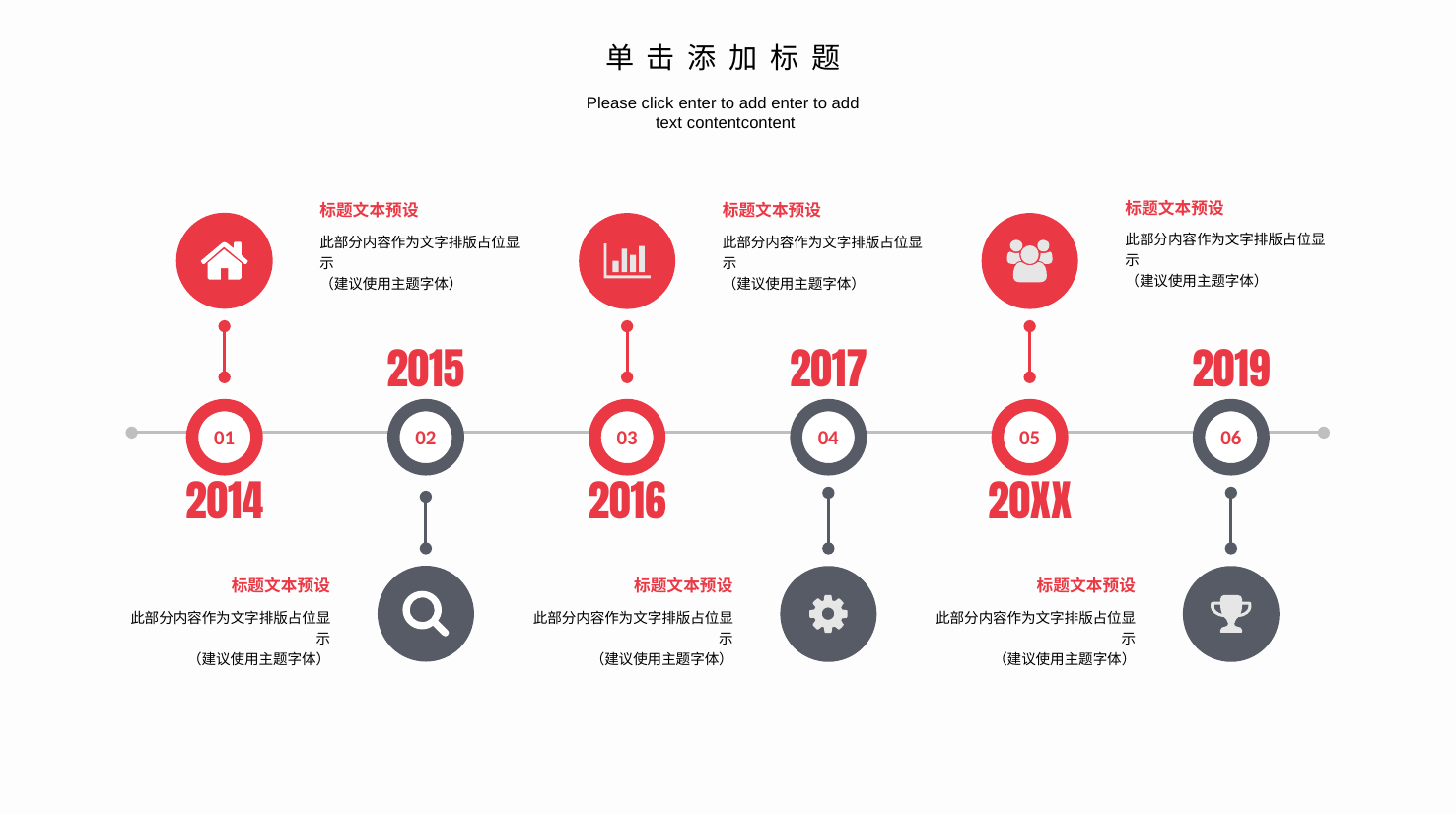

单击添加标题
Please click enter to add enter to add
text contentcontent
标题文本预设
此部分内容作为文字排版占位显示
（建议使用主题字体）
标题文本预设
此部分内容作为文字排版占位显示
（建议使用主题字体）
标题文本预设
此部分内容作为文字排版占位显示
（建议使用主题字体）

2015
2017
2019
01
02
03
04
05
06
2014
2016
20XX

标题文本预设
此部分内容作为文字排版占位显示
（建议使用主题字体）
标题文本预设
此部分内容作为文字排版占位显示
（建议使用主题字体）
标题文本预设
此部分内容作为文字排版占位显示
（建议使用主题字体）